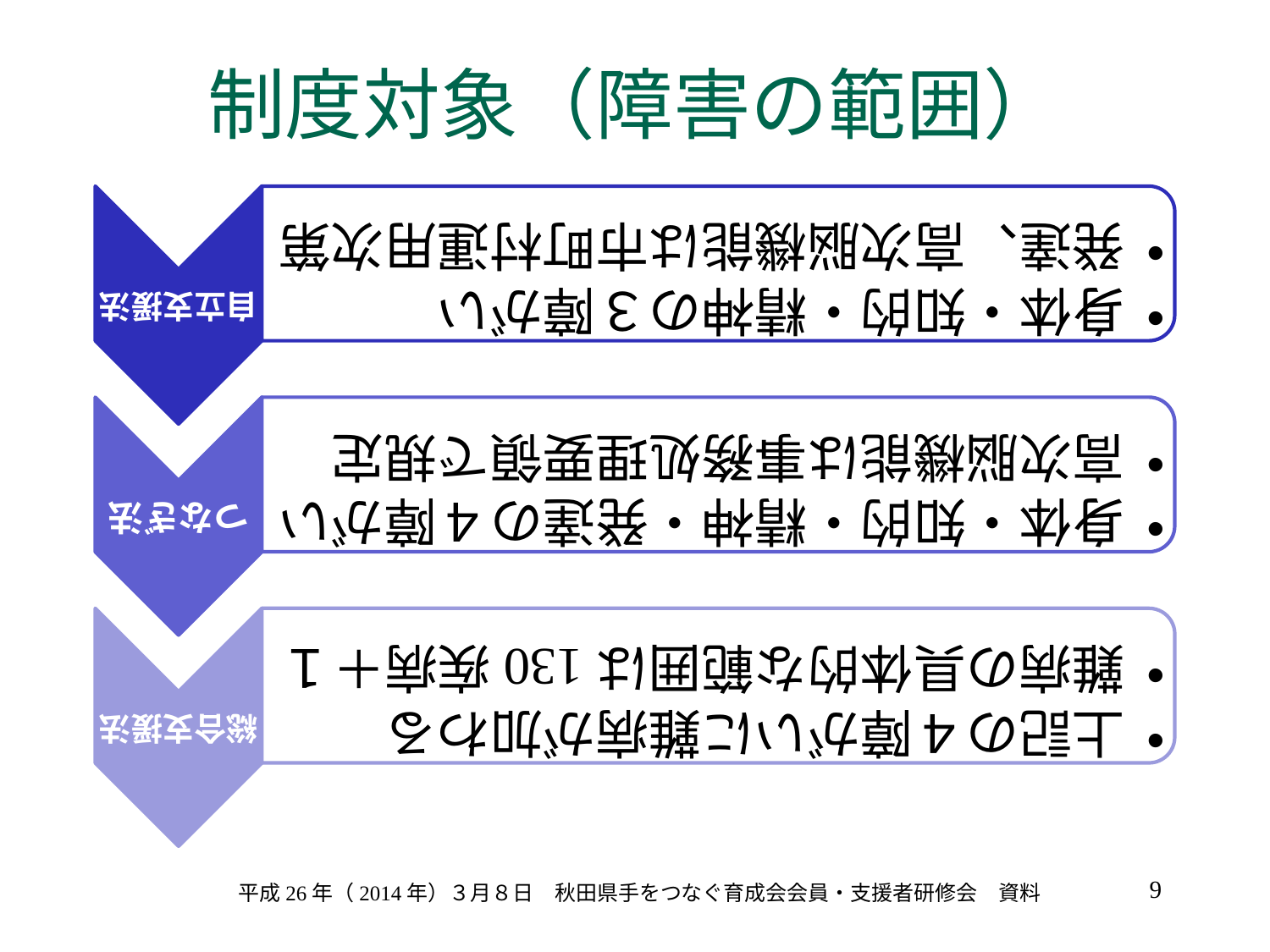

# 制度対象（障害の範囲）
自立支援法
身体・知的・精神の３障がい
発達、高次脳機能は市町村運用次第
つなぎ法
身体・知的・精神・発達の４障がい
高次脳機能は事務処理要領で規定
総合支援法
上記の４障がいに難病が加わる
難病の具体的な範囲は130疾病＋１
9